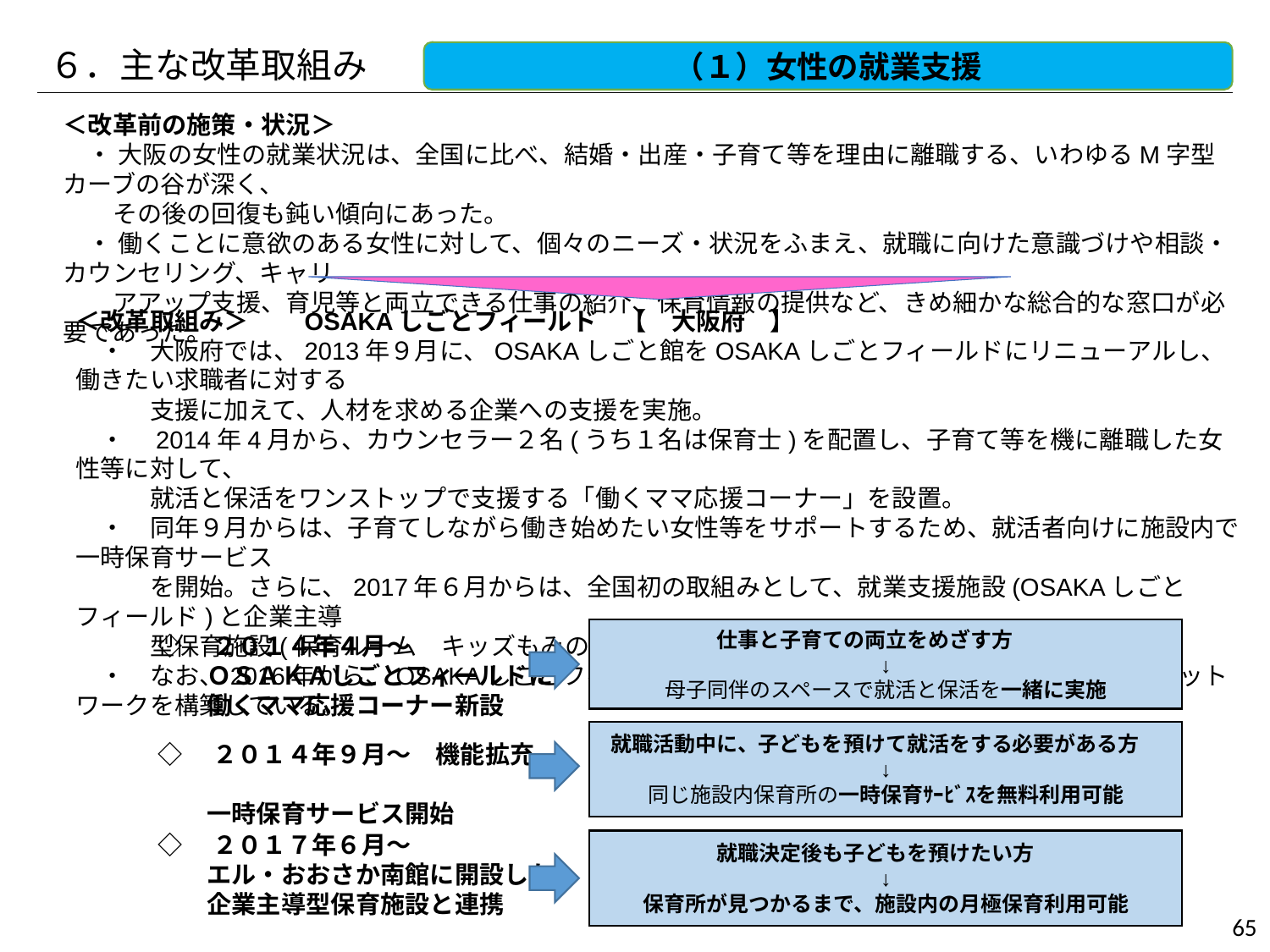

６．主な改革取組み
（１）女性の就業支援
＜改革前の施策・状況＞
　・ 大阪の女性の就業状況は、全国に比べ、結婚・出産・子育て等を理由に離職する、いわゆるM字型カーブの谷が深く、
　　その後の回復も鈍い傾向にあった。
　・ 働くことに意欲のある女性に対して、個々のニーズ・状況をふまえ、就職に向けた意識づけや相談・カウンセリング、キャリ
　　アアップ支援、育児等と両立できる仕事の紹介、保育情報の提供など、きめ細かな総合的な窓口が必要であった。

＜改革取組み＞　　OSAKAしごとフィールド　【　大阪府　】
　・　大阪府では、2013年９月に、OSAKAしごと館をOSAKAしごとフィールドにリニューアルし、働きたい求職者に対する
　　　支援に加えて、人材を求める企業への支援を実施。
　・　2014年4月から、カウンセラー２名(うち１名は保育士)を配置し、子育て等を機に離職した女性等に対して、
　　　就活と保活をワンストップで支援する「働くママ応援コーナー」を設置。
　・　同年９月からは、子育てしながら働き始めたい女性等をサポートするため、就活者向けに施設内で一時保育サービス
　　　を開始。さらに、2017年６月からは、全国初の取組みとして、就業支援施設(OSAKAしごとフィールド)と企業主導
　　　型保育施設(保育ルーム　キッズもみの木)が連携。就職決定後も保育施設を利用可能に。
　・　なお、2016年から、OSAKAしごとフィールドを軸に女性の「働く」を支援する機関で、ネットワークを構築している。
仕事と子育ての両立をめざす方
↓
母子同伴のスペースで就活と保活を一緒に実施
◇　２０１４年４月～
　　ＯＳＡＫＡしごとフィールドに
　　働くママ応援コーナー新設

就職活動中に、子どもを預けて就活をする必要がある方
↓
同じ施設内保育所の一時保育ｻｰﾋﾞｽを無料利用可能
◇　２０１４年９月～　機能拡充
　　一時保育サービス開始

◇　２０１７年６月～
　　エル・おおさか南館に開設した
　　企業主導型保育施設と連携
就職決定後も子どもを預けたい方
↓
保育所が見つかるまで、施設内の月極保育利用可能

65